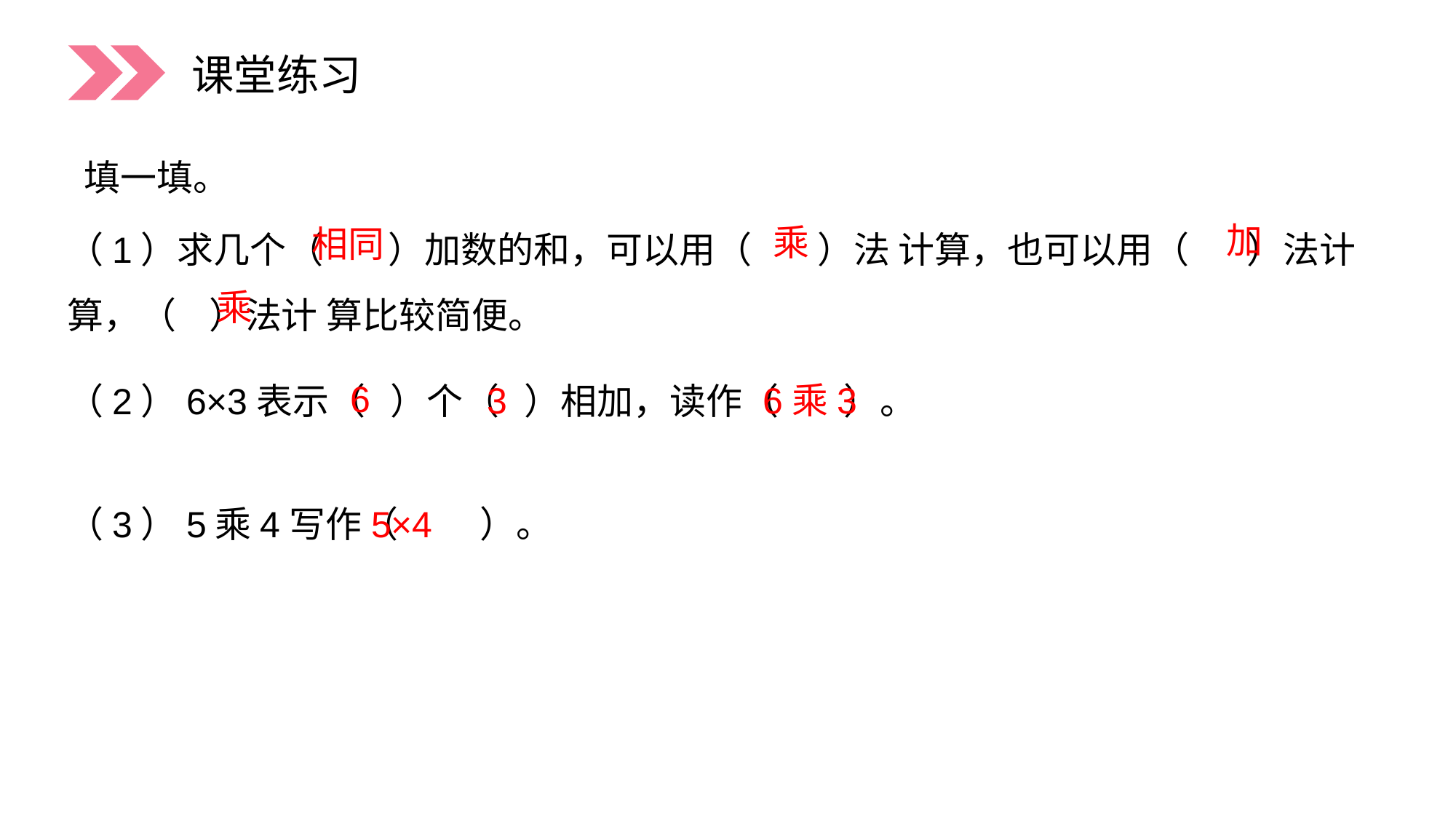

课堂练习
填一填。
（1）求几个（        ）加数的和，可以用（        ）法 计算，也可以用（       ）法计算，（    ）法计 算比较简便。
加
乘
相同
乘
6
6乘3
3
（2）6×3表示（   ）个（   ）相加，读作（        ）。
5×4
（3）5乘4写作（          ）。